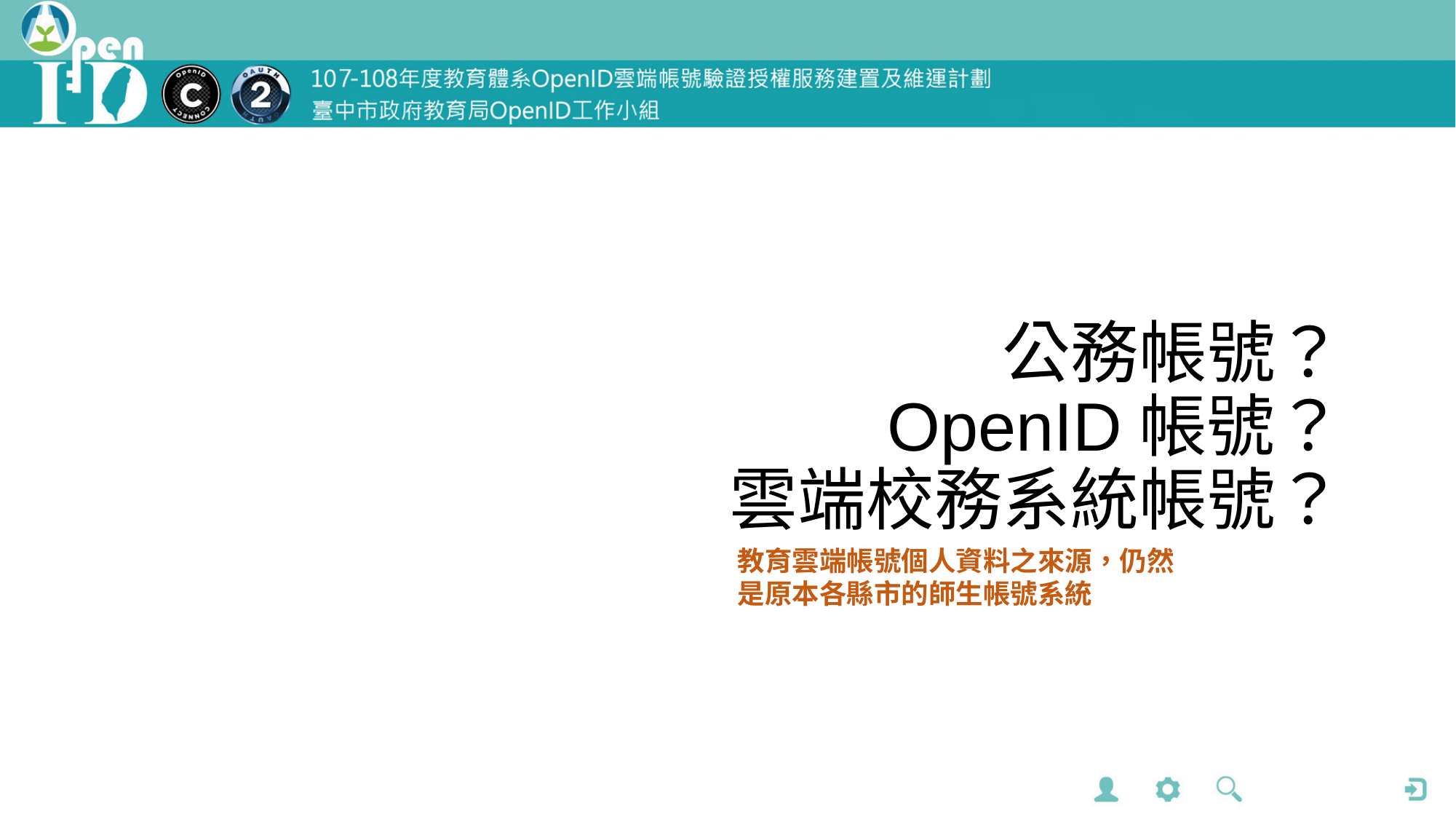

# 公務帳號？ OpenID帳號？ 雲端校務系統帳號？
教育雲端帳號個人資料之來源，仍然是原本各縣市的師生帳號系統